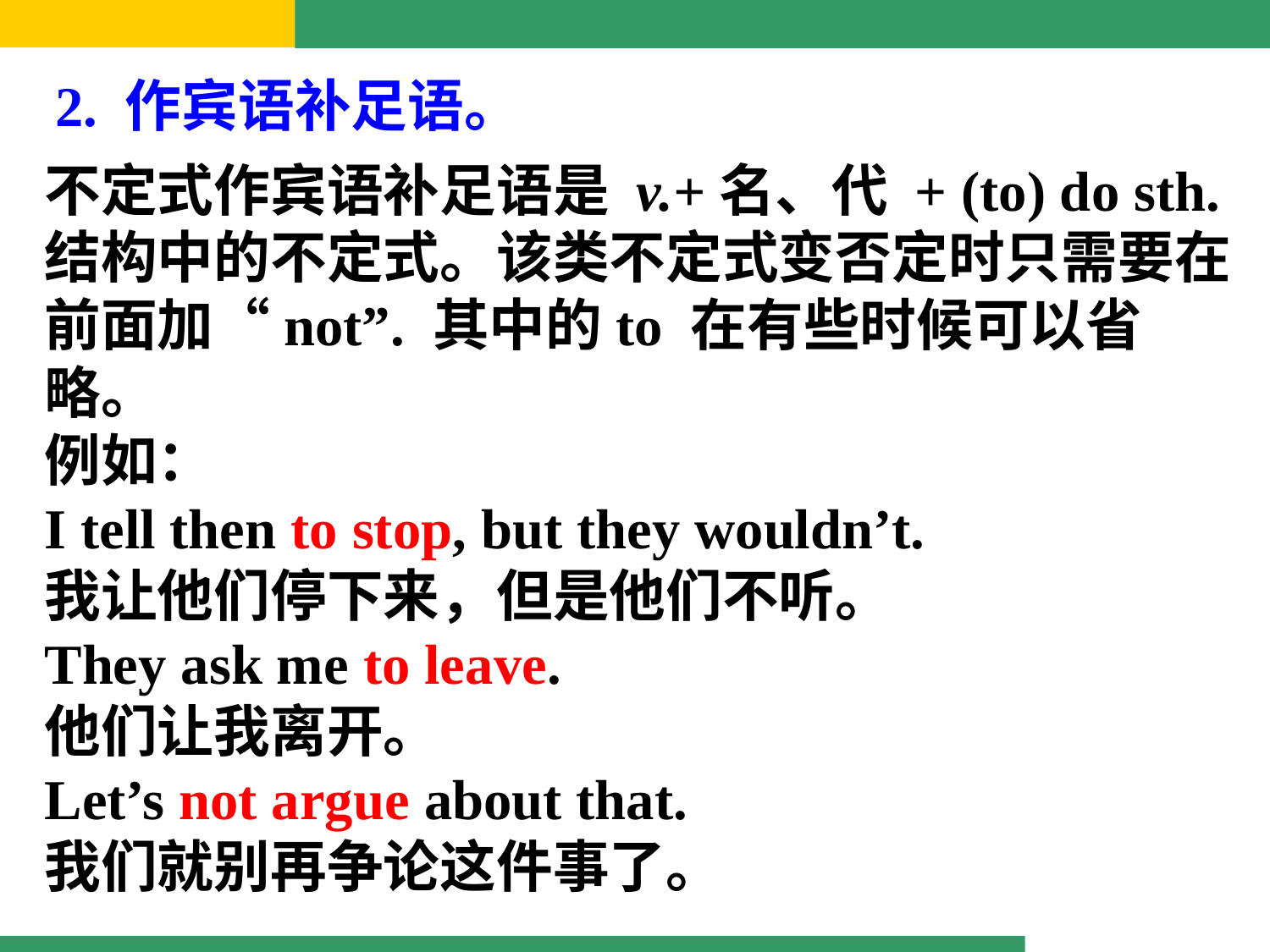

2. 作宾语补足语。
不定式作宾语补足语是 v.+名、代 + (to) do sth.
结构中的不定式。该类不定式变否定时只需要在前面加“not”. 其中的to 在有些时候可以省略。
例如：
I tell then to stop, but they wouldn’t.
我让他们停下来，但是他们不听。
They ask me to leave.
他们让我离开。
Let’s not argue about that.
我们就别再争论这件事了。